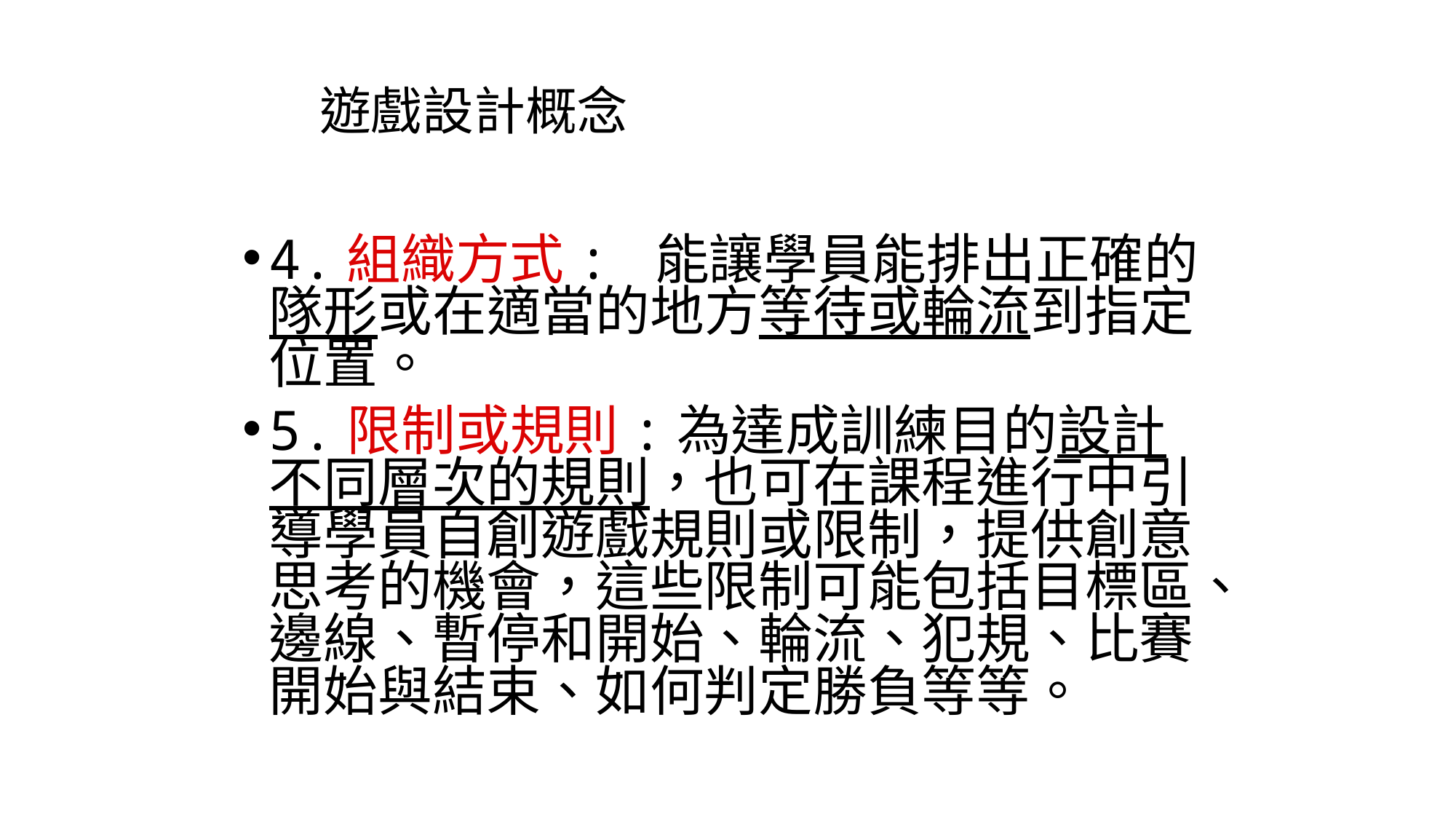

# 遊戲設計概念
4.組織方式: 能讓學員能排出正確的隊形或在適當的地方等待或輪流到指定位置。
5.限制或規則:為達成訓練目的設計不同層次的規則，也可在課程進行中引導學員自創遊戲規則或限制，提供創意思考的機會，這些限制可能包括目標區、邊線、暫停和開始、輪流、犯規、比賽開始與結束、如何判定勝負等等。